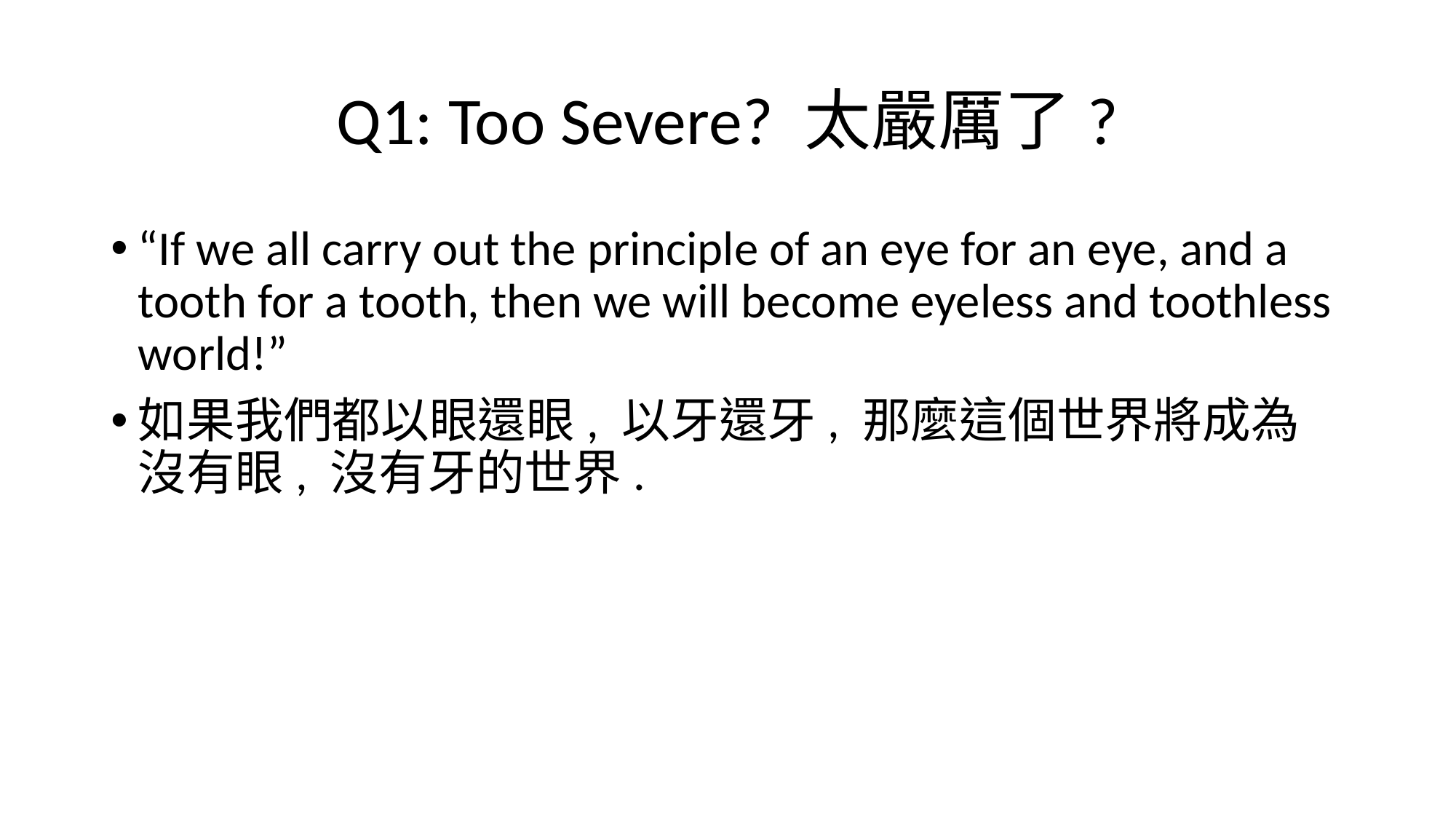

# Q1: Too Severe? 太嚴厲了?
“If we all carry out the principle of an eye for an eye, and a tooth for a tooth, then we will become eyeless and toothless world!”
如果我們都以眼還眼, 以牙還牙, 那麼這個世界將成為沒有眼, 沒有牙的世界.